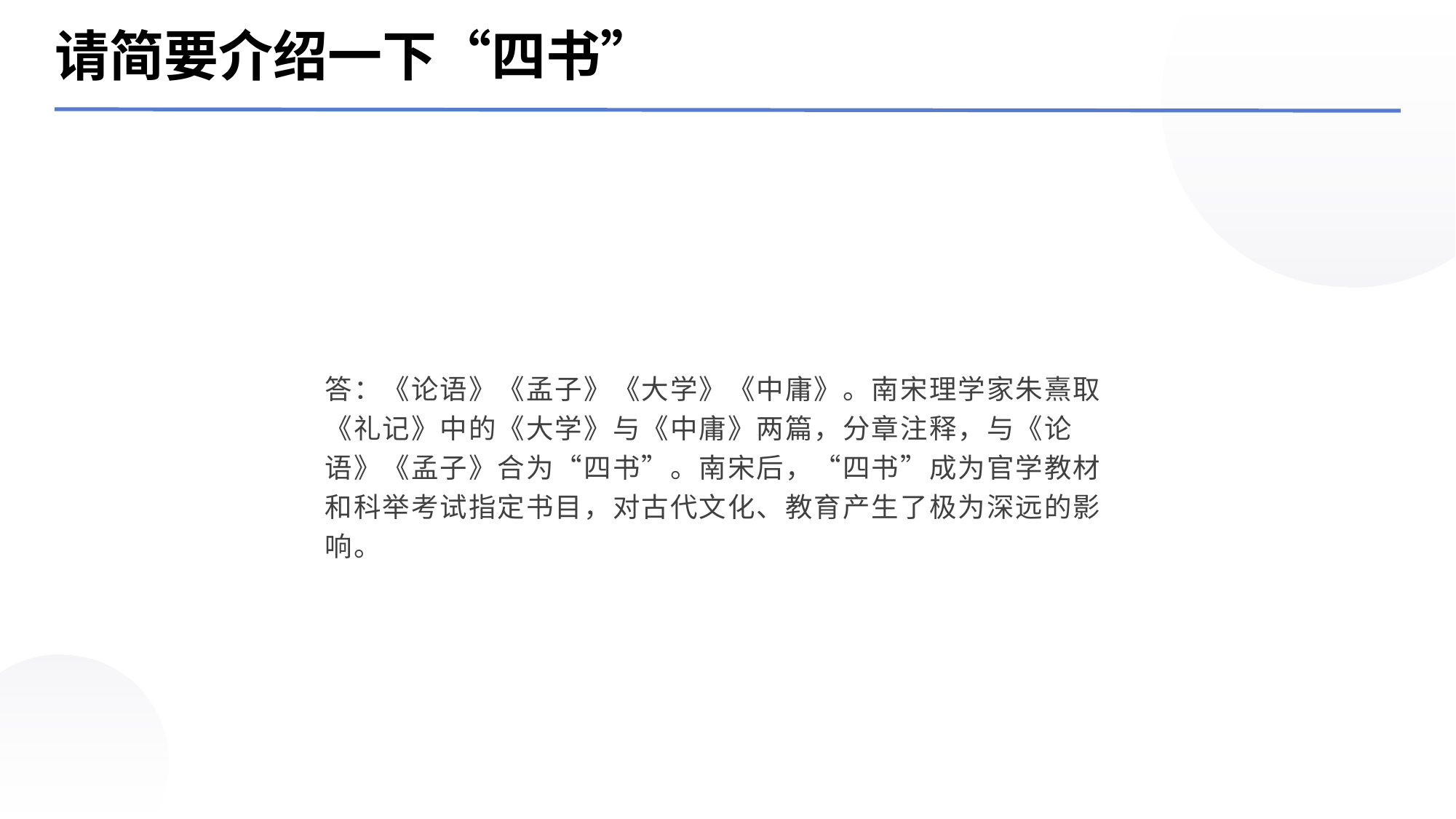

请简要介绍一下“四书”
答：《论语》《孟子》《大学》《中庸》。南宋理学家朱熹取《礼记》中的《大学》与《中庸》两篇，分章注释，与《论语》《孟子》合为“四书”。南宋后，“四书”成为官学教材和科举考试指定书目，对古代文化、教育产生了极为深远的影响。